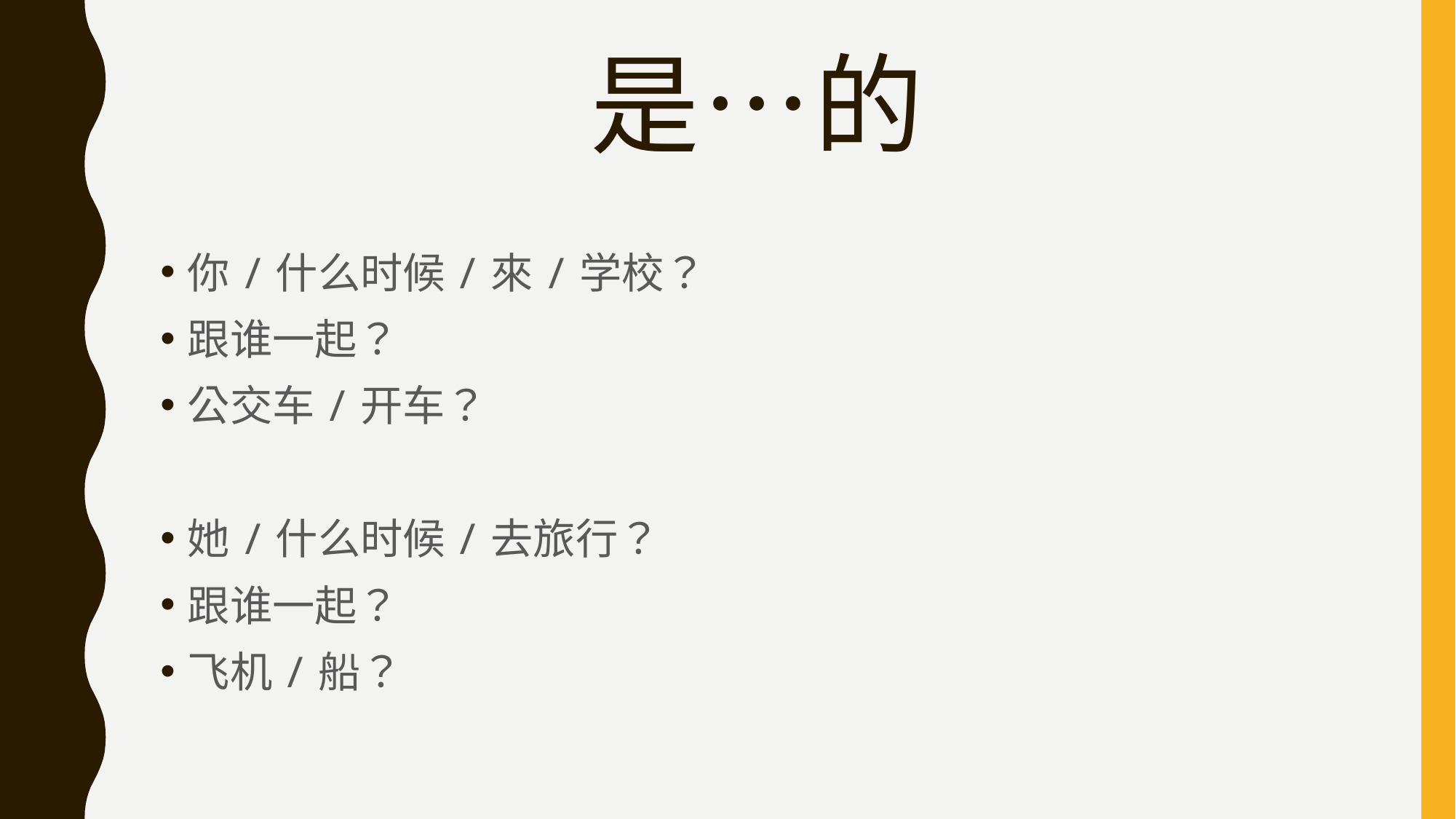

# 是…的
你/什么时候/來/学校？
跟谁一起？
公交车/开车？

她/什么时候/去旅行？
跟谁一起？
飞机/船？